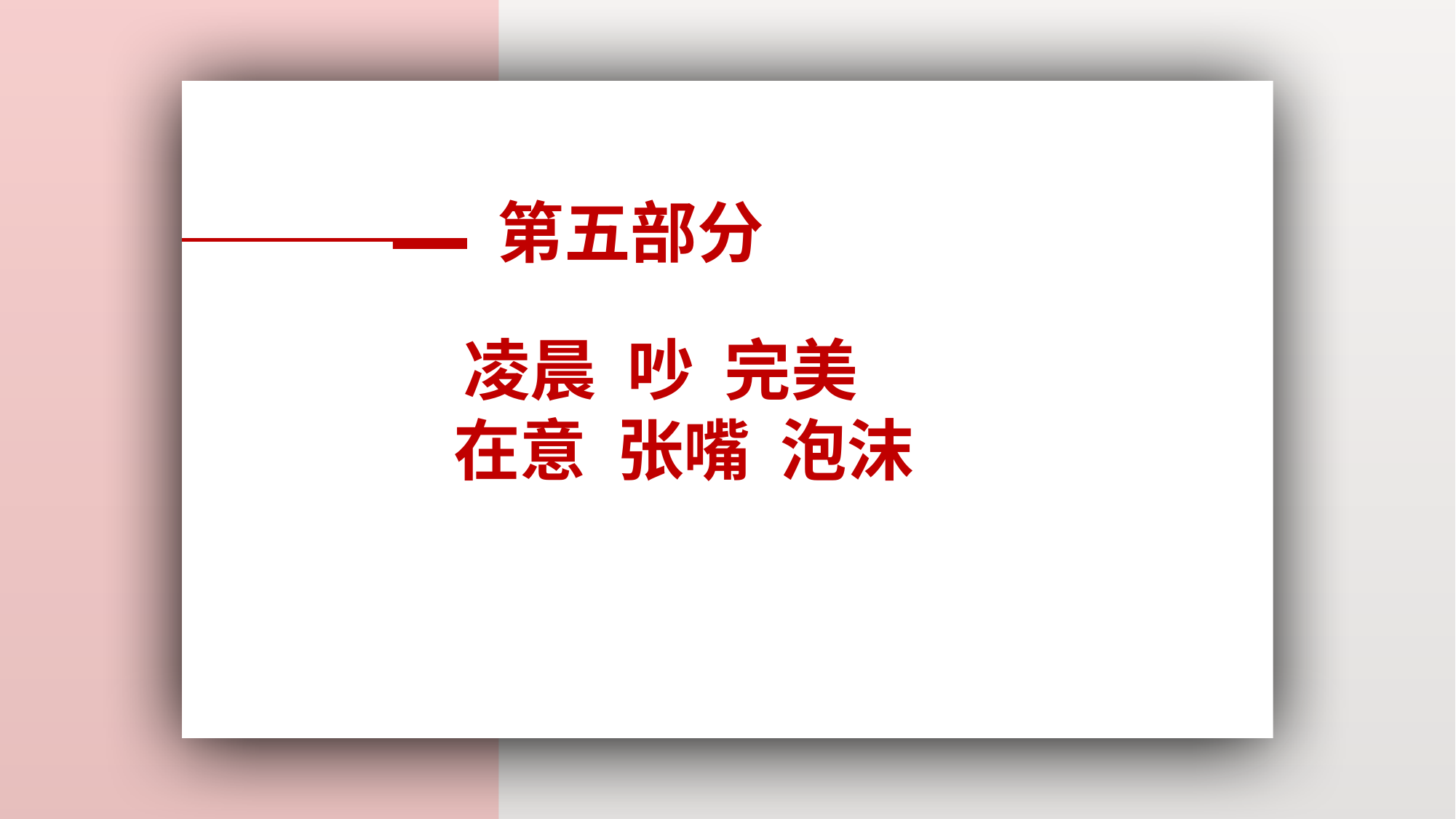

第五部分

凌晨  吵  完美
  在意  张嘴  泡沫